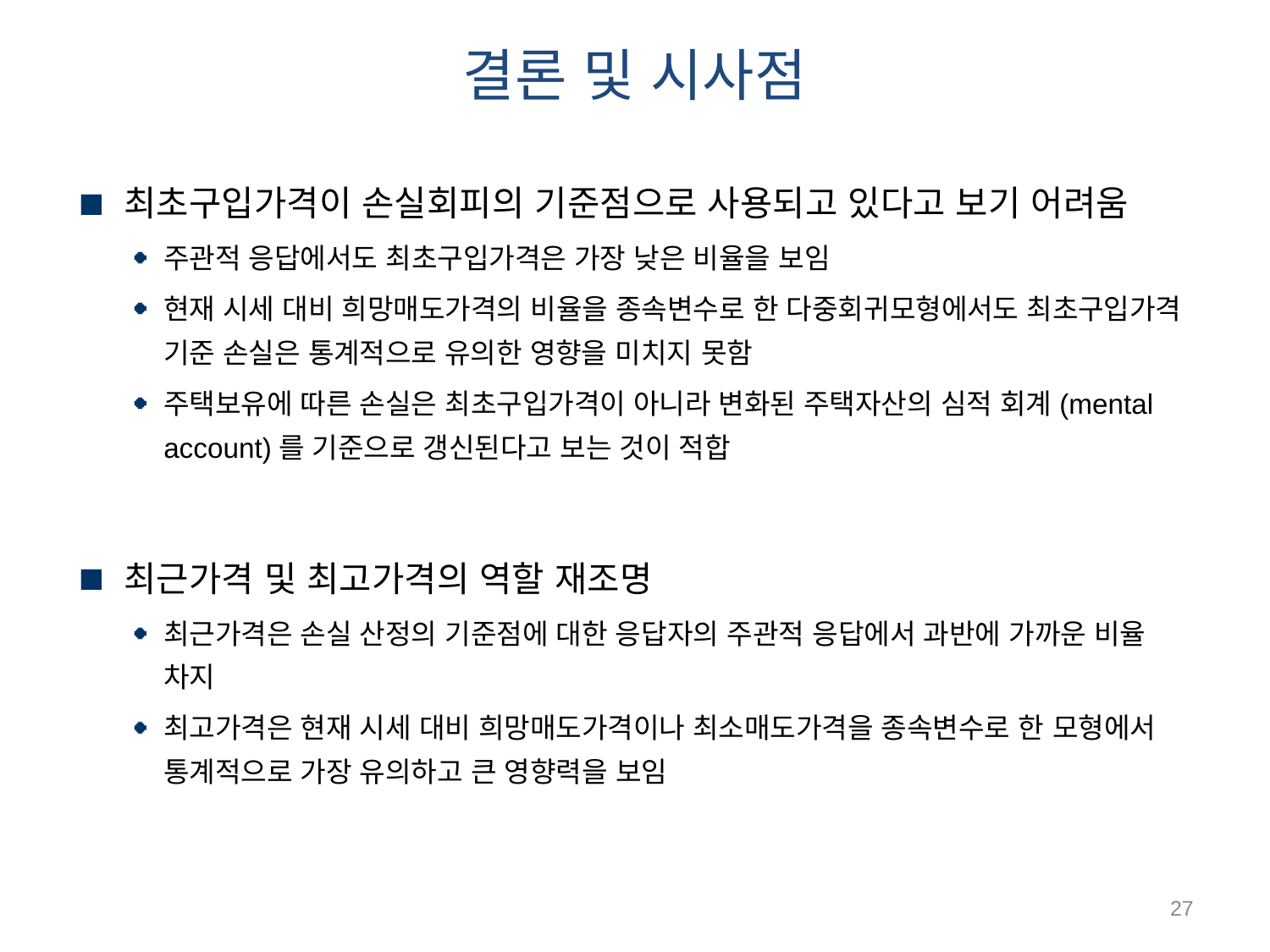

# 결론 및 시사점
최초구입가격이 손실회피의 기준점으로 사용되고 있다고 보기 어려움
주관적 응답에서도 최초구입가격은 가장 낮은 비율을 보임
현재 시세 대비 희망매도가격의 비율을 종속변수로 한 다중회귀모형에서도 최초구입가격 기준 손실은 통계적으로 유의한 영향을 미치지 못함
주택보유에 따른 손실은 최초구입가격이 아니라 변화된 주택자산의 심적 회계(mental account)를 기준으로 갱신된다고 보는 것이 적합

최근가격 및 최고가격의 역할 재조명
최근가격은 손실 산정의 기준점에 대한 응답자의 주관적 응답에서 과반에 가까운 비율 차지
최고가격은 현재 시세 대비 희망매도가격이나 최소매도가격을 종속변수로 한 모형에서 통계적으로 가장 유의하고 큰 영향력을 보임
27